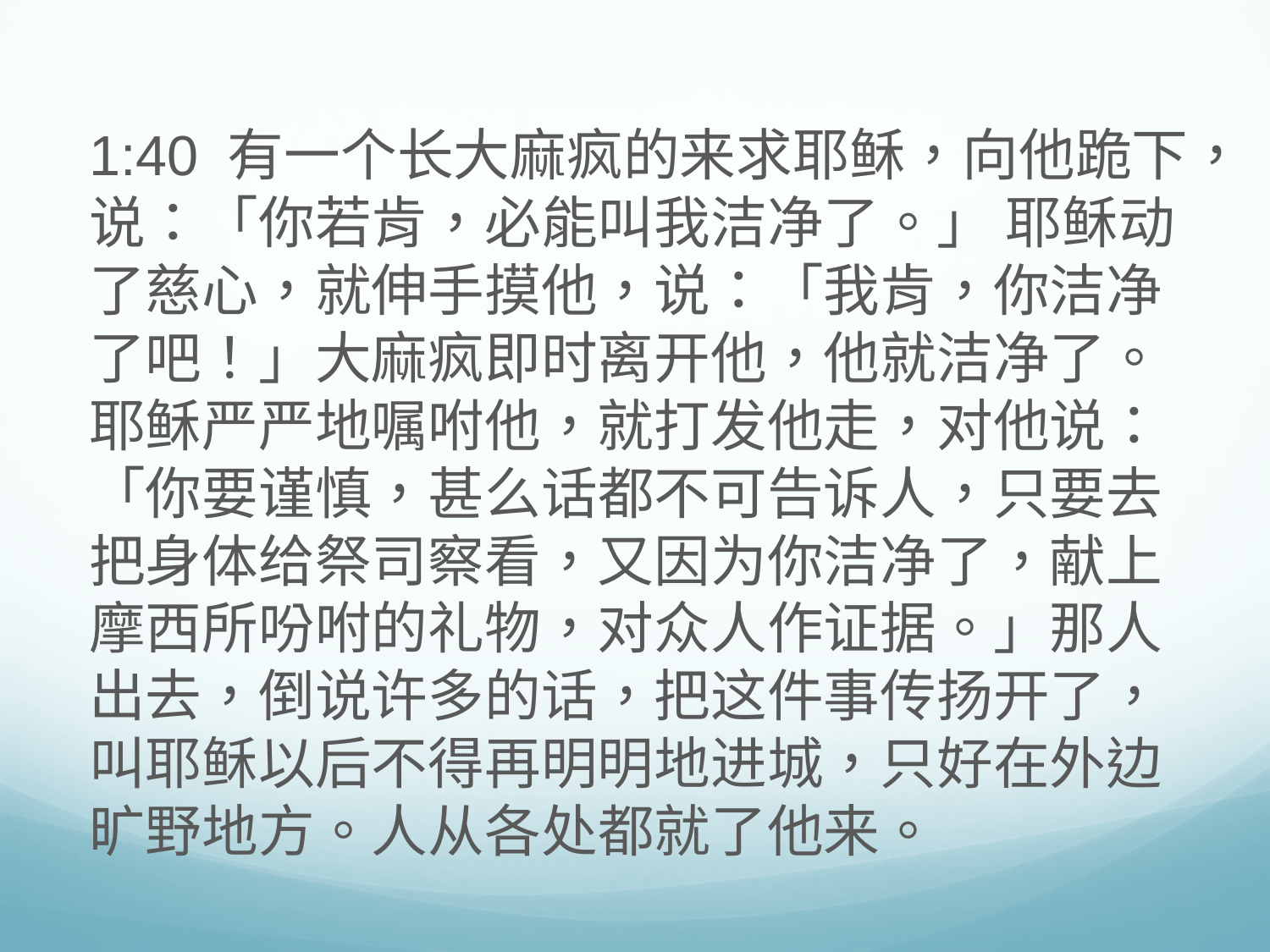

1:40 有一个长大麻疯的来求耶稣，向他跪下，说：「你若肯，必能叫我洁净了。」 耶稣动了慈心，就伸手摸他，说：「我肯，你洁净了吧！」大麻疯即时离开他，他就洁净了。 耶稣严严地嘱咐他，就打发他走，对他说：「你要谨慎，甚么话都不可告诉人，只要去把身体给祭司察看，又因为你洁净了，献上摩西所吩咐的礼物，对众人作证据。」那人出去，倒说许多的话，把这件事传扬开了，叫耶稣以后不得再明明地进城，只好在外边旷野地方。人从各处都就了他来。